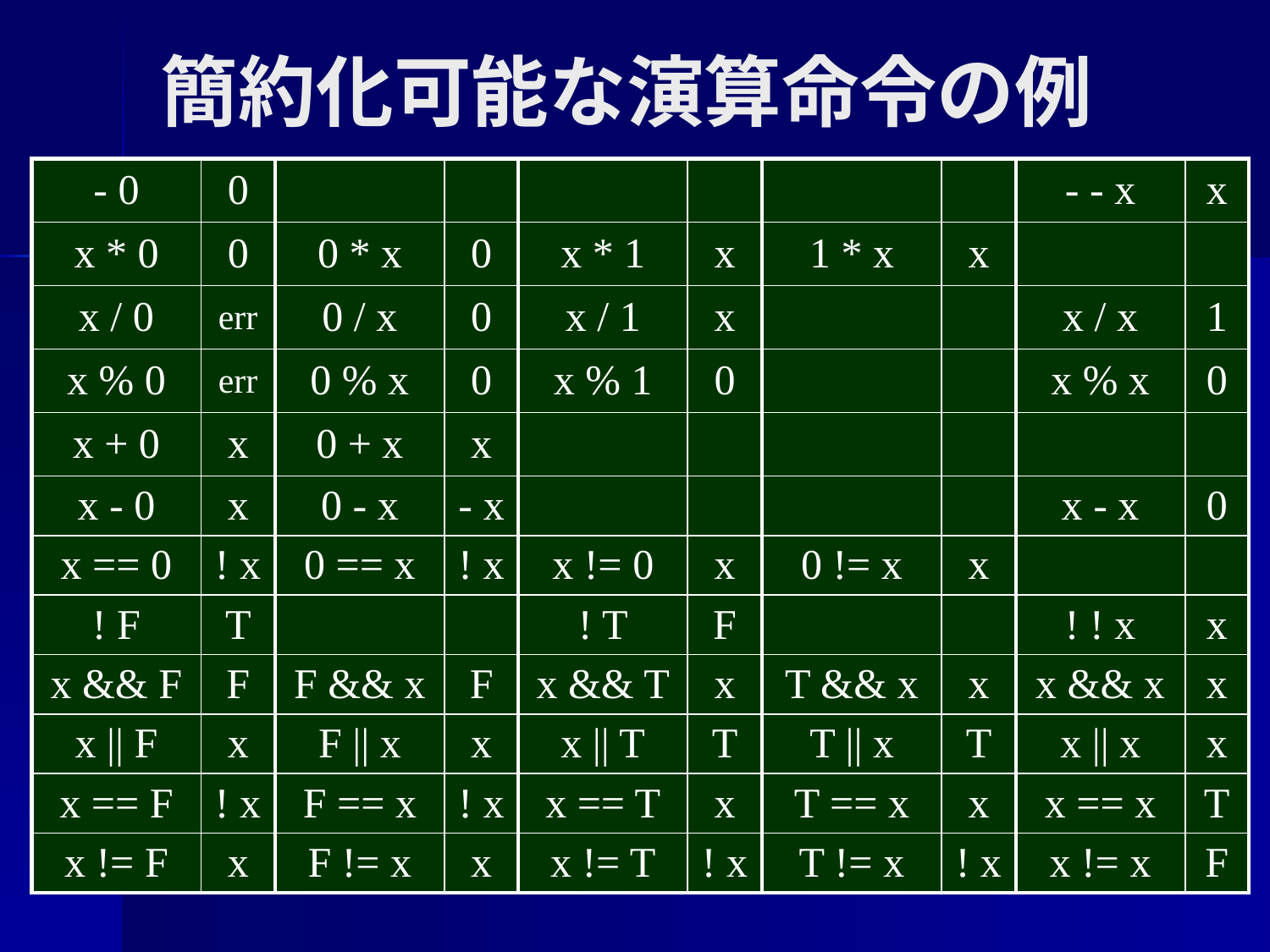

簡約化可能な演算命令の例
| - 0 | 0 |  |  |  |  |  |  | - - x | x |
| --- | --- | --- | --- | --- | --- | --- | --- | --- | --- |
| x \* 0 | 0 | 0 \* x | 0 | x \* 1 | x | 1 \* x | x |  |  |
| x / 0 | err | 0 / x | 0 | x / 1 | x |  |  | x / x | 1 |
| x % 0 | err | 0 % x | 0 | x % 1 | 0 |  |  | x % x | 0 |
| x + 0 | x | 0 + x | x |  |  |  |  |  |  |
| x - 0 | x | 0 - x | - x |  |  |  |  | x - x | 0 |
| x == 0 | ! x | 0 == x | ! x | x != 0 | x | 0 != x | x |  |  |
| ! F | T |  |  | ! T | F |  |  | ! ! x | x |
| x && F | F | F && x | F | x && T | x | T && x | x | x && x | x |
| x || F | x | F || x | x | x || T | T | T || x | T | x || x | x |
| x == F | ! x | F == x | ! x | x == T | x | T == x | x | x == x | T |
| x != F | x | F != x | x | x != T | ! x | T != x | ! x | x != x | F |